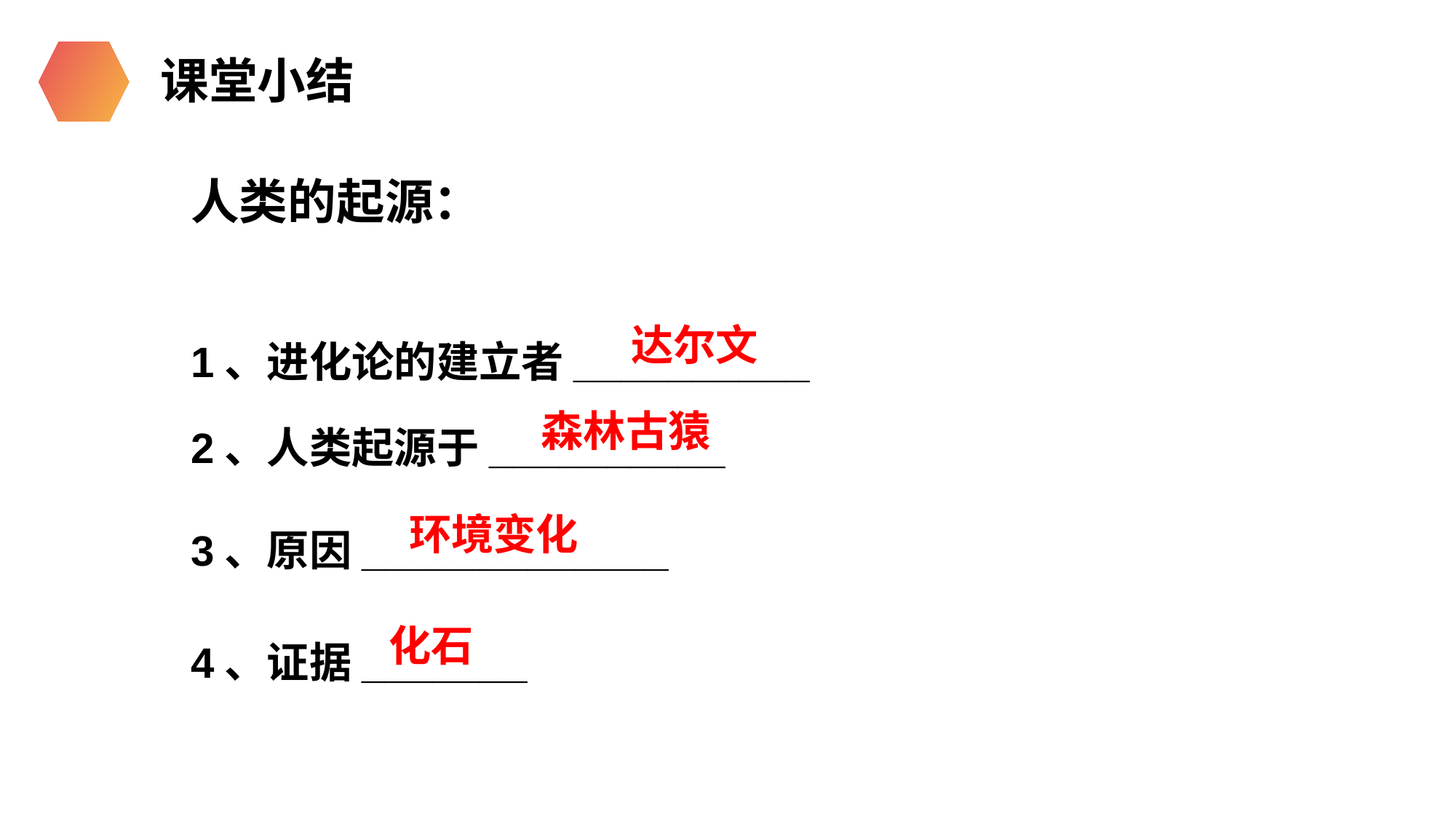

课堂小结
人类的起源：
达尔文
1、进化论的建立者__________
森林古猿
2、人类起源于__________
环境变化
3、原因_____________
化石
4、证据_______